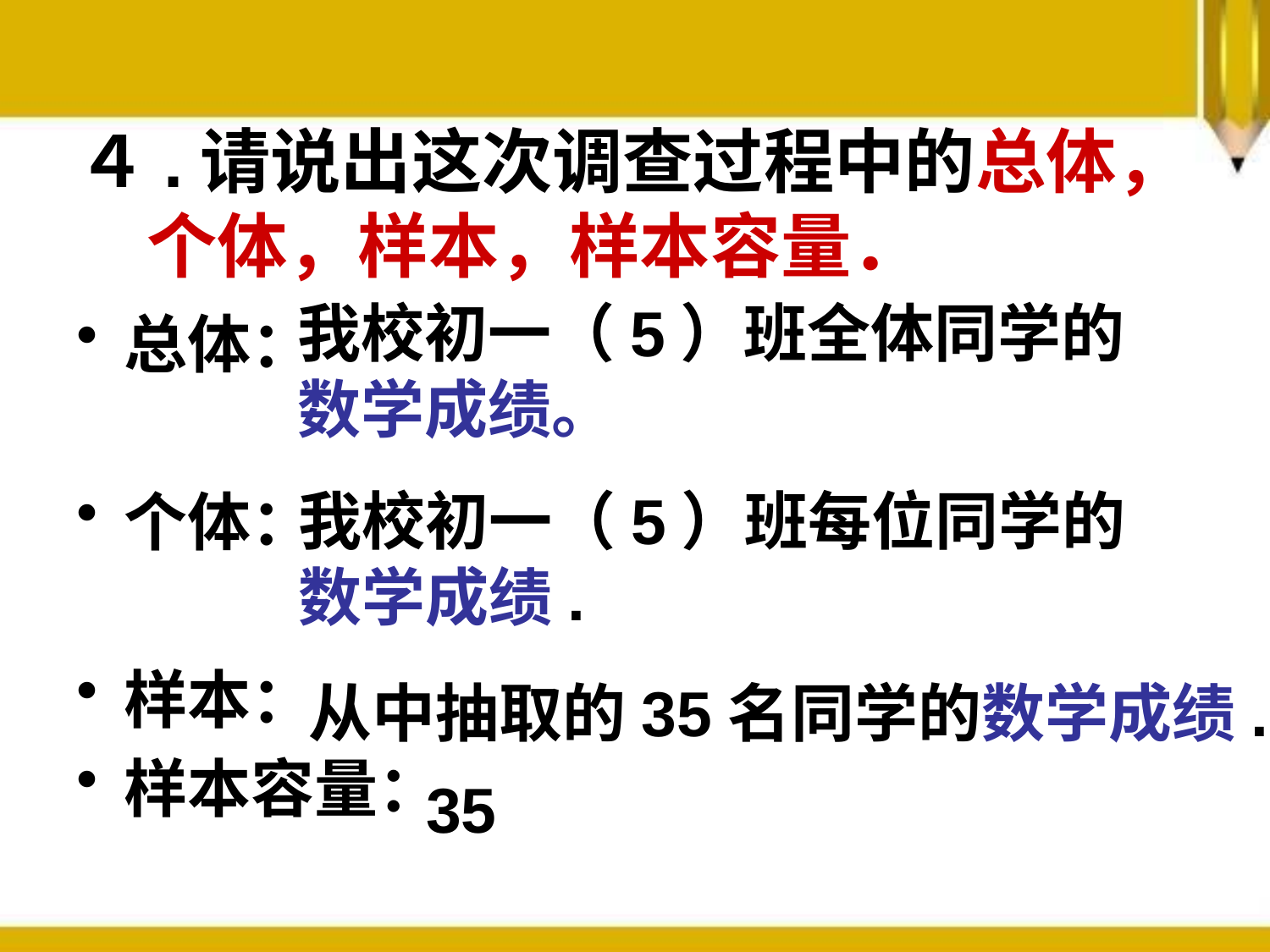

# ４.请说出这次调查过程中的总体，　个体，样本，样本容量．
我校初一（5）班全体同学的
数学成绩。
总体：

个体：

样本：
样本容量：

我校初一（5）班每位同学的
数学成绩.
从中抽取的35名同学的数学成绩.
35